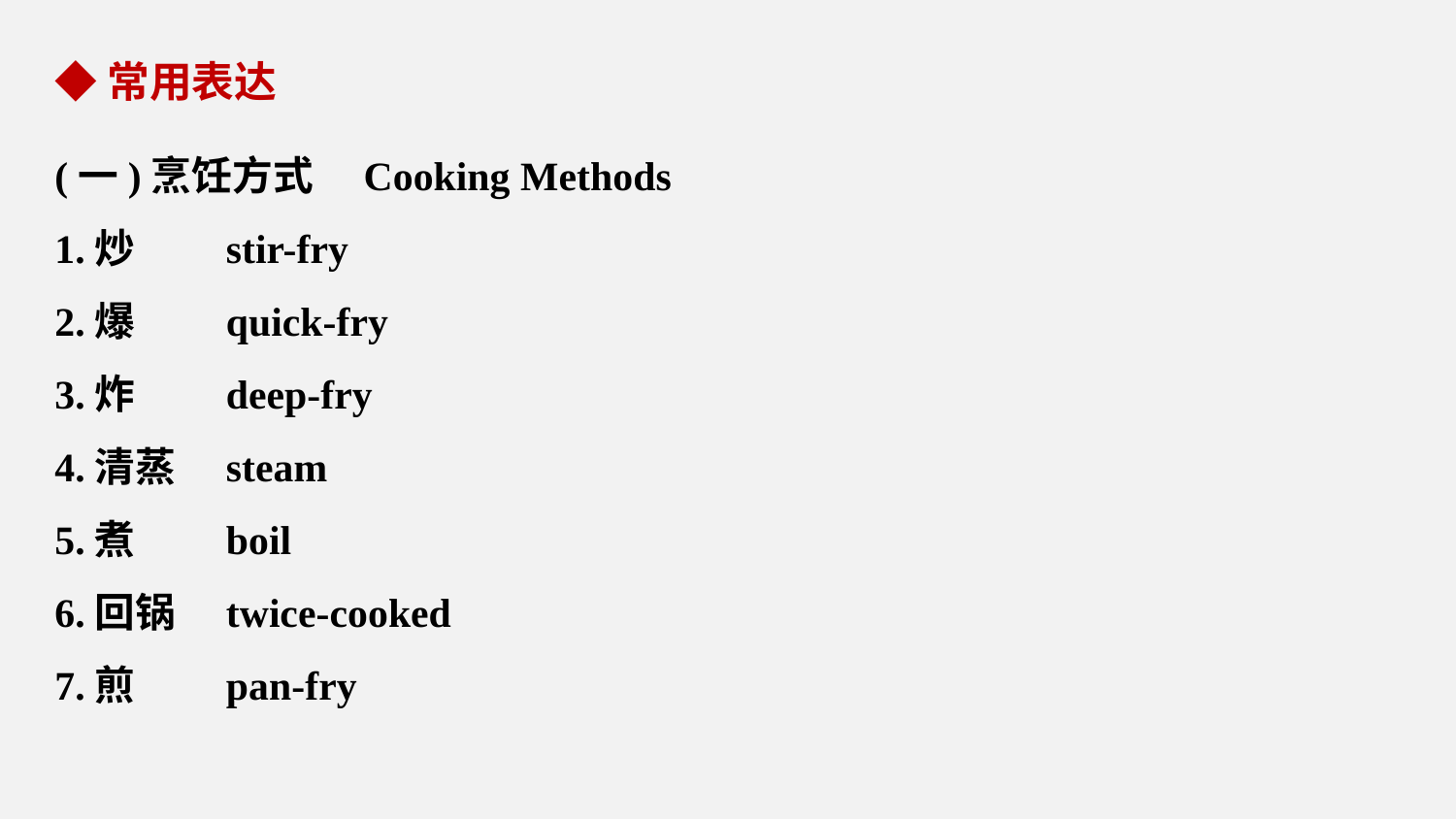

◆常用表达
(一)烹饪方式　Cooking Methods
1.炒　　stir-­fry
2.爆　　quick-­fry
3.炸　　deep­-fry
4.清蒸　steam
5.煮　　boil
6.回锅　twice­-cooked
7.煎　　pan­-fry